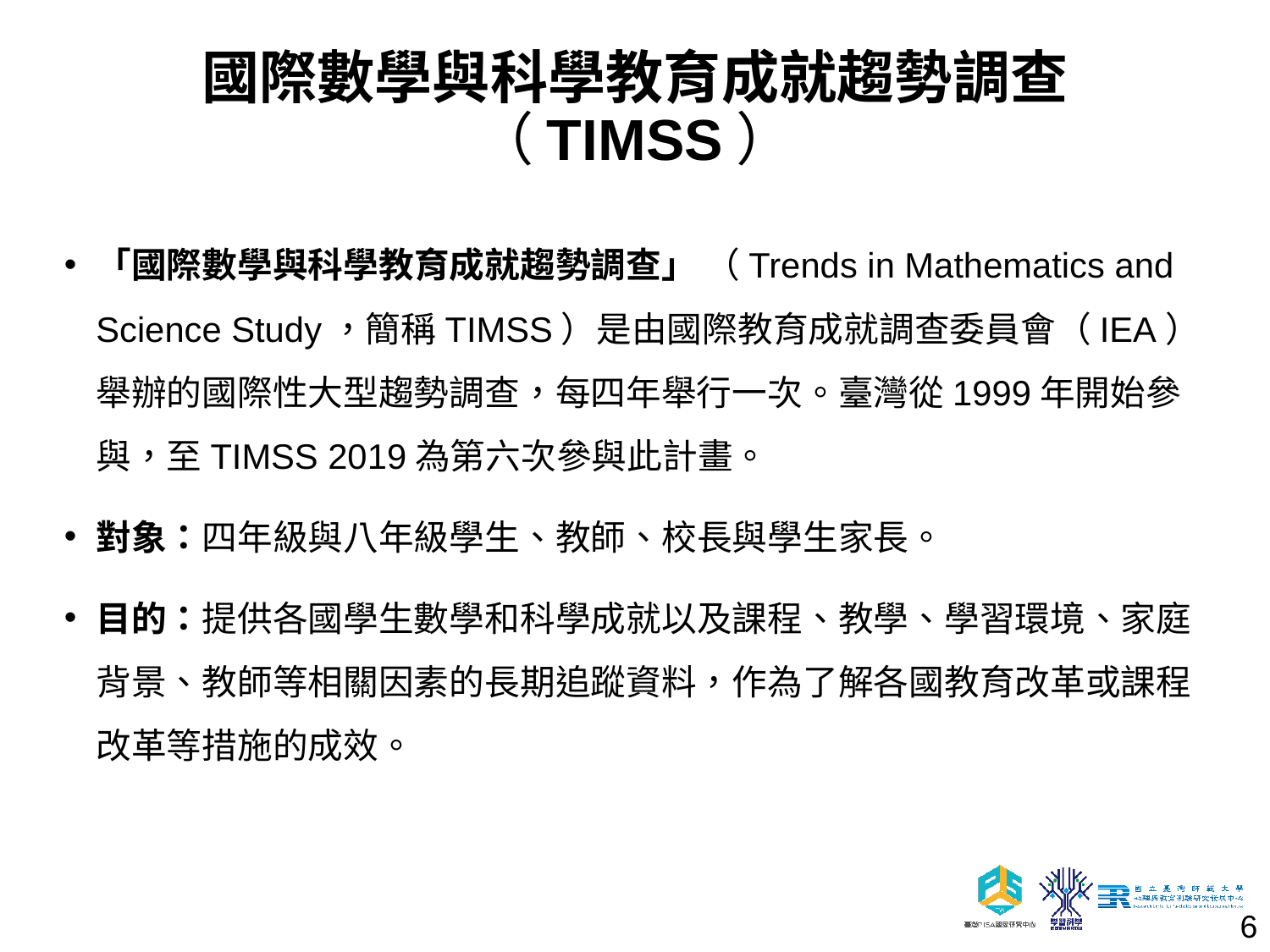

# 國際數學與科學教育成就趨勢調查（TIMSS）
「國際數學與科學教育成就趨勢調查」 （Trends in Mathematics and Science Study，簡稱TIMSS）是由國際教育成就調查委員會（IEA）舉辦的國際性大型趨勢調查，每四年舉行一次。臺灣從1999年開始參與，至TIMSS 2019為第六次參與此計畫。
對象：四年級與八年級學生、教師、校長與學生家長。
目的：提供各國學生數學和科學成就以及課程、教學、學習環境、家庭背景、教師等相關因素的長期追蹤資料，作為了解各國教育改革或課程改革等措施的成效。
6